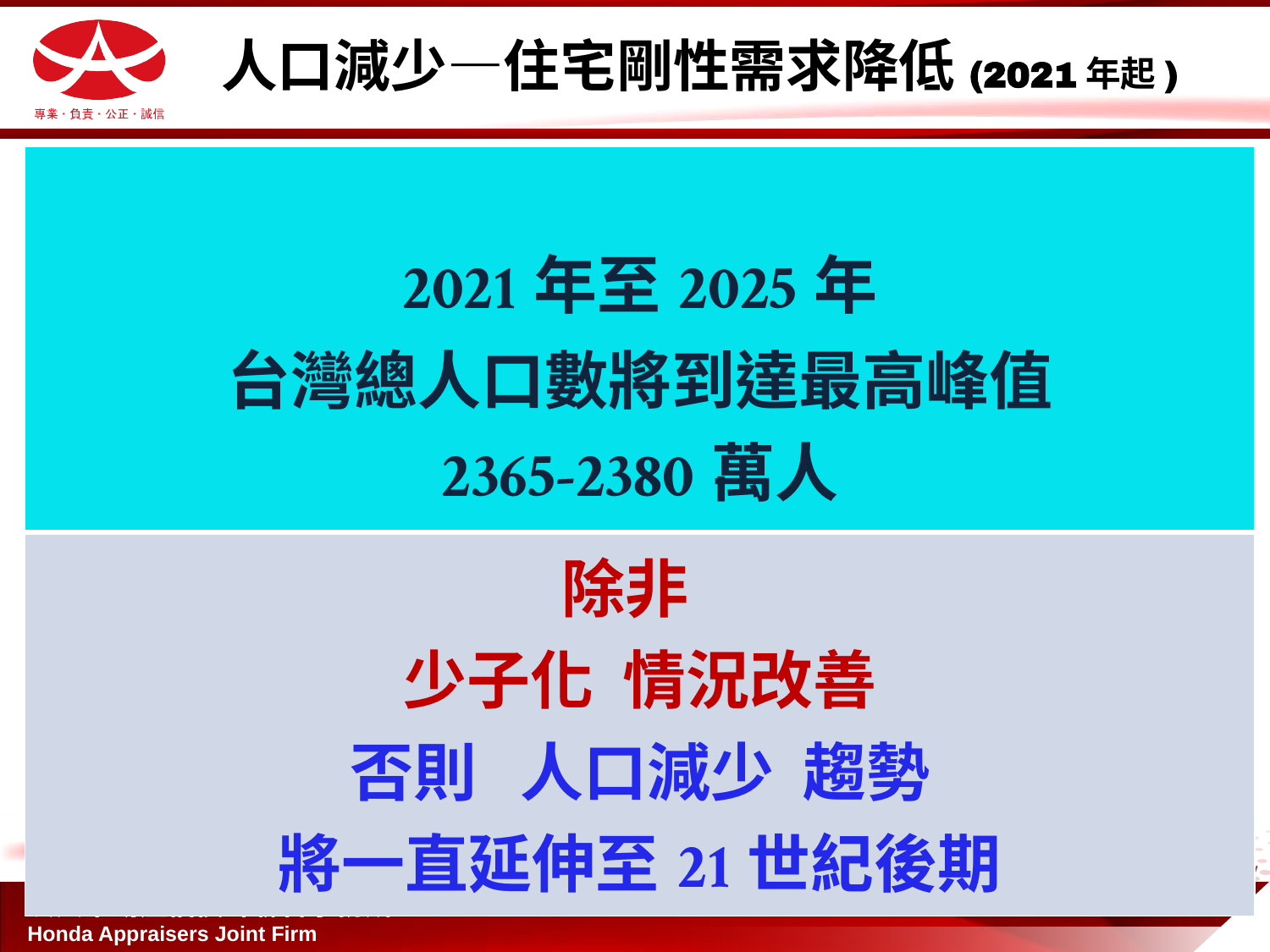

# 人口減少—住宅剛性需求降低(2021年起)

| 2021年至2025年 台灣總人口數將到達最高峰值 2365-2380萬人 |
| --- |
| 除非 少子化 情況改善 否則 人口減少 趨勢 將一直延伸至21世紀後期 |